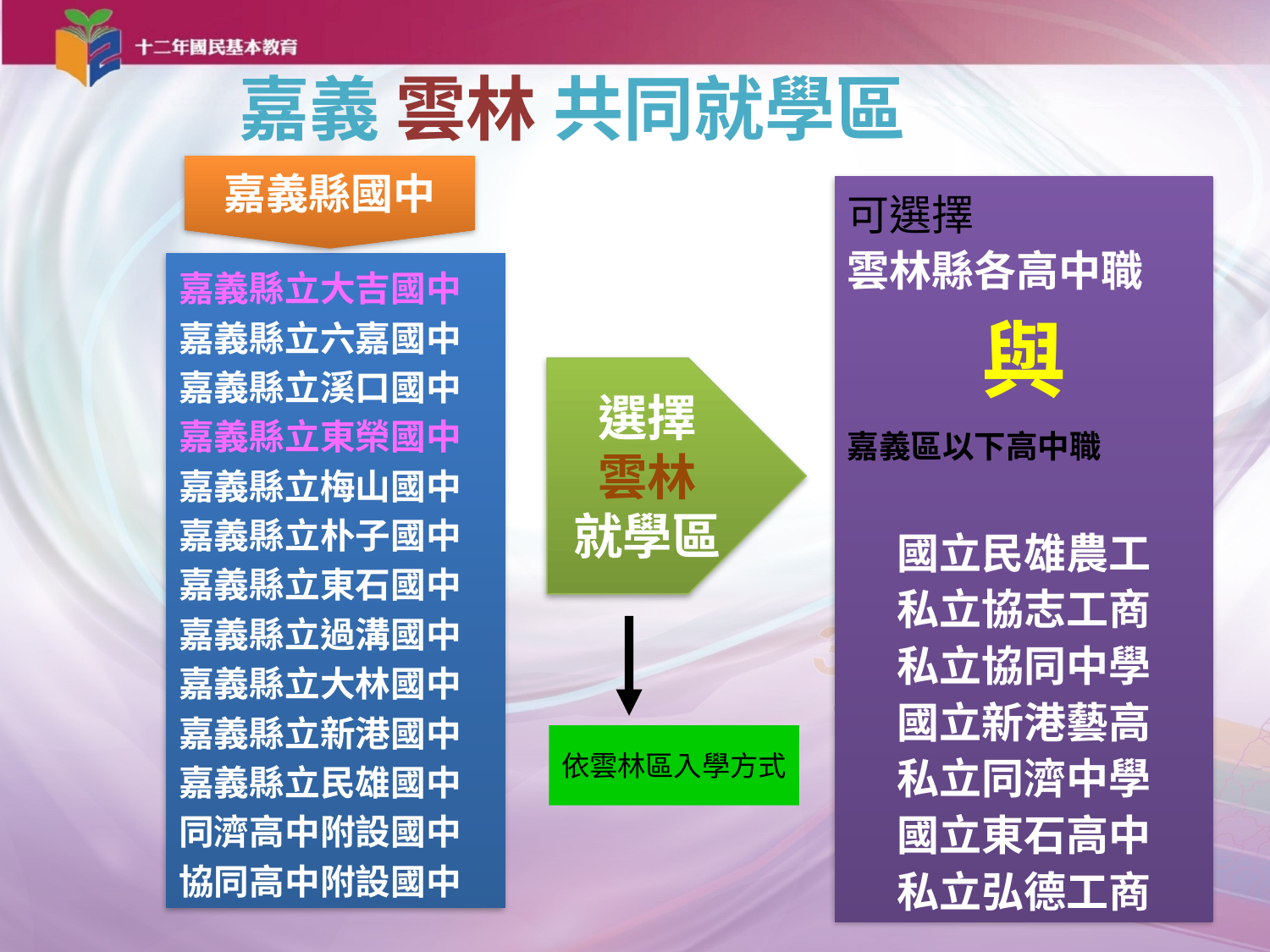

嘉義 雲林 共同就學區
嘉義縣國中
可選擇
雲林縣各高中職

             與
嘉義區以下高中職

國立民雄農工
私立協志工商
私立協同中學
國立新港藝高
私立同濟中學
國立東石高中
私立弘德工商
嘉義縣立大吉國中
嘉義縣立六嘉國中
嘉義縣立溪口國中
嘉義縣立東榮國中
嘉義縣立梅山國中
嘉義縣立朴子國中
嘉義縣立東石國中
嘉義縣立過溝國中
嘉義縣立大林國中
嘉義縣立新港國中
嘉義縣立民雄國中
同濟高中附設國中
協同高中附設國中
選擇
雲林
就學區

依雲林區入學方式